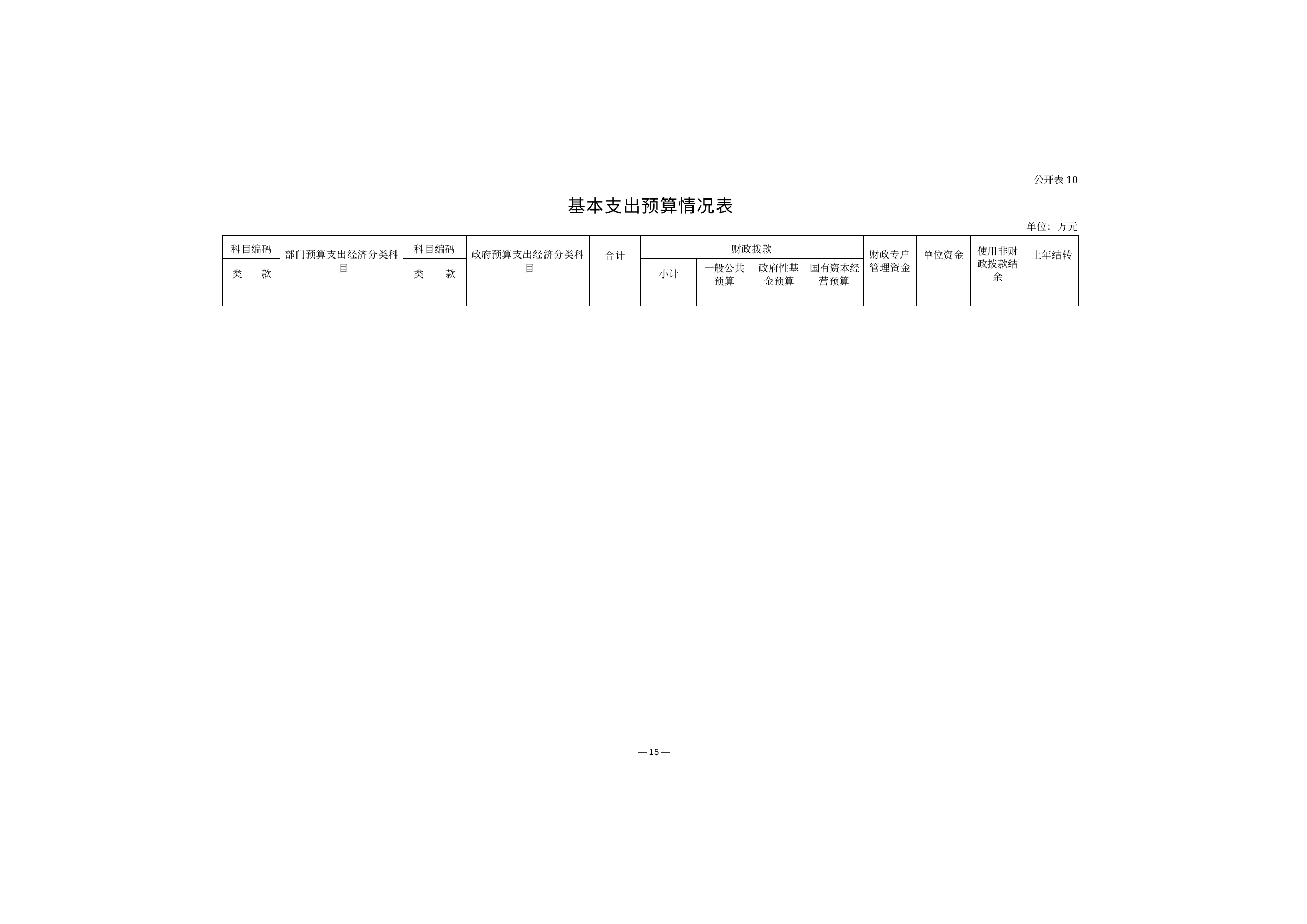

公开表10
基本支出预算情况表

单位：万元
| 科目编码 |  | 部门预算支出经济分类科 目 | 科目编码 |  | 政府预算支出经济分类科 目 | 合计 | 财政拨款 |  |  |  | 财政专户 管理资金 | 单位资金 | 使用非财 政拨款结 余 | 上年结转 |
| --- | --- | --- | --- | --- | --- | --- | --- | --- | --- | --- | --- | --- | --- | --- |
| 类 | 款 |  | 类 | 款 |  |  | 小计 | 一般公共 预算 | 政府性基 金预算 | 国有资本经 营预算 |  |  |  |  |

— 15 —